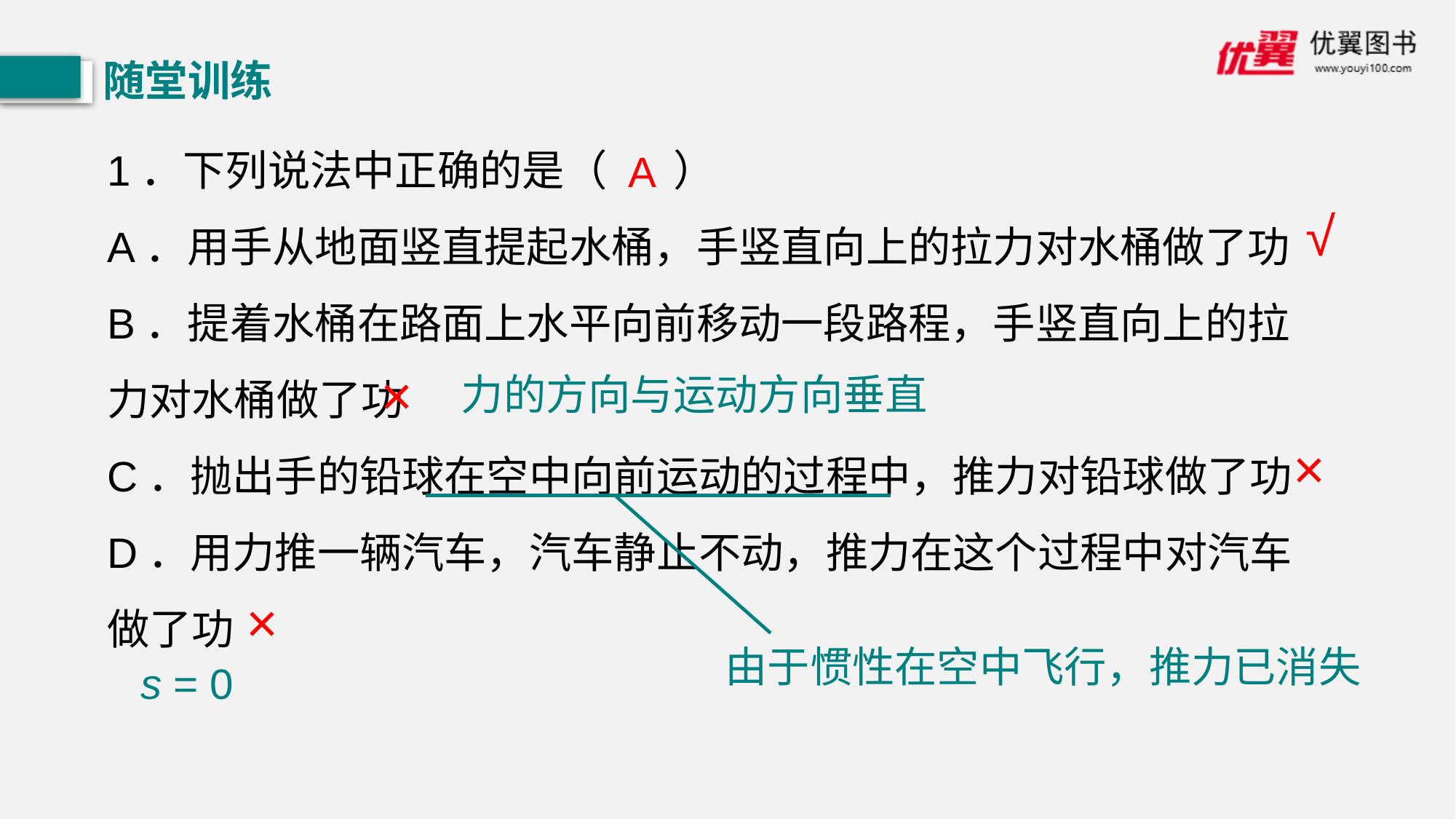

随堂训练

1．下列说法中正确的是（       ）
A．用手从地面竖直提起水桶，手竖直向上的拉力对水桶做了功
B．提着水桶在路面上水平向前移动一段路程，手竖直向上的拉力对水桶做了功
C．抛出手的铅球在空中向前运动的过程中，推力对铅球做了功
D．用力推一辆汽车，汽车静止不动，推力在这个过程中对汽车做了功
A
√
×
力的方向与运动方向垂直
×
×
由于惯性在空中飞行，推力已消失
s = 0